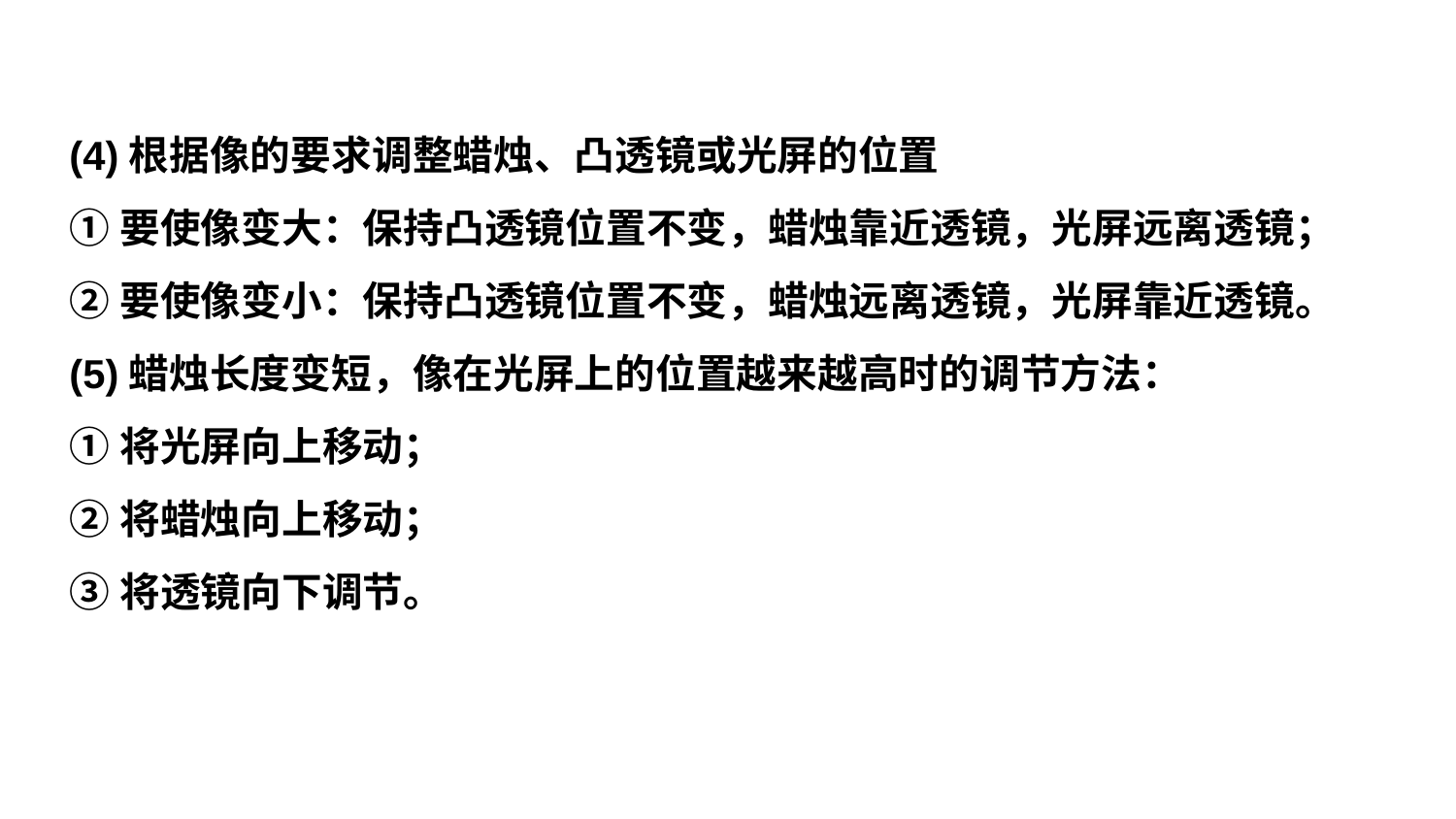

(4)根据像的要求调整蜡烛、凸透镜或光屏的位置
①要使像变大：保持凸透镜位置不变，蜡烛靠近透镜，光屏远离透镜；
②要使像变小：保持凸透镜位置不变，蜡烛远离透镜，光屏靠近透镜。
(5)蜡烛长度变短，像在光屏上的位置越来越高时的调节方法：
①将光屏向上移动；
②将蜡烛向上移动；
③将透镜向下调节。